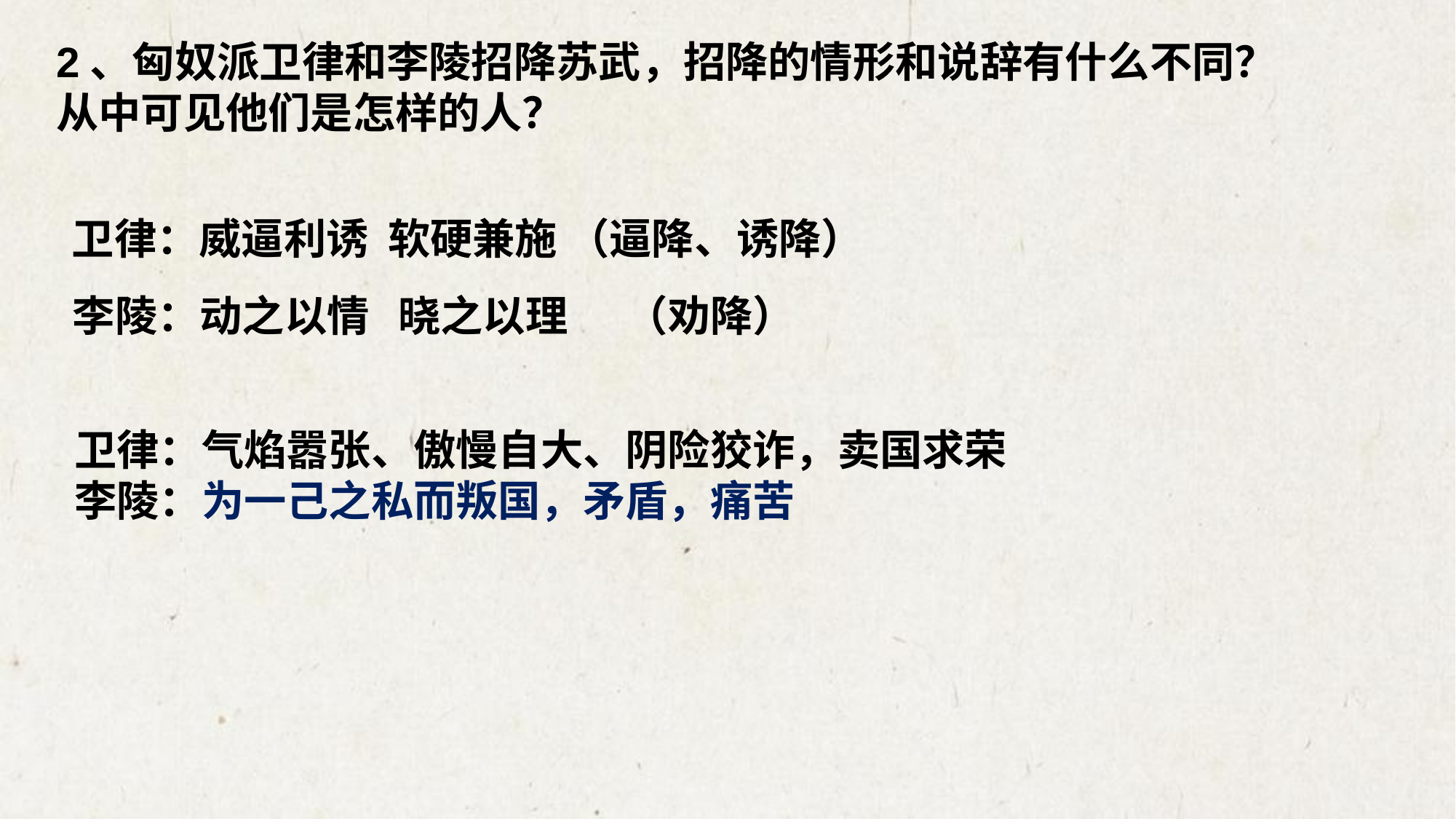

2、匈奴派卫律和李陵招降苏武，招降的情形和说辞有什么不同？从中可见他们是怎样的人？

卫律：威逼利诱  软硬兼施 （逼降、诱降）
李陵：动之以情   晓之以理      （劝降）
卫律：气焰嚣张、傲慢自大、阴险狡诈，卖国求荣 　　 
李陵：为一己之私而叛国，矛盾，痛苦